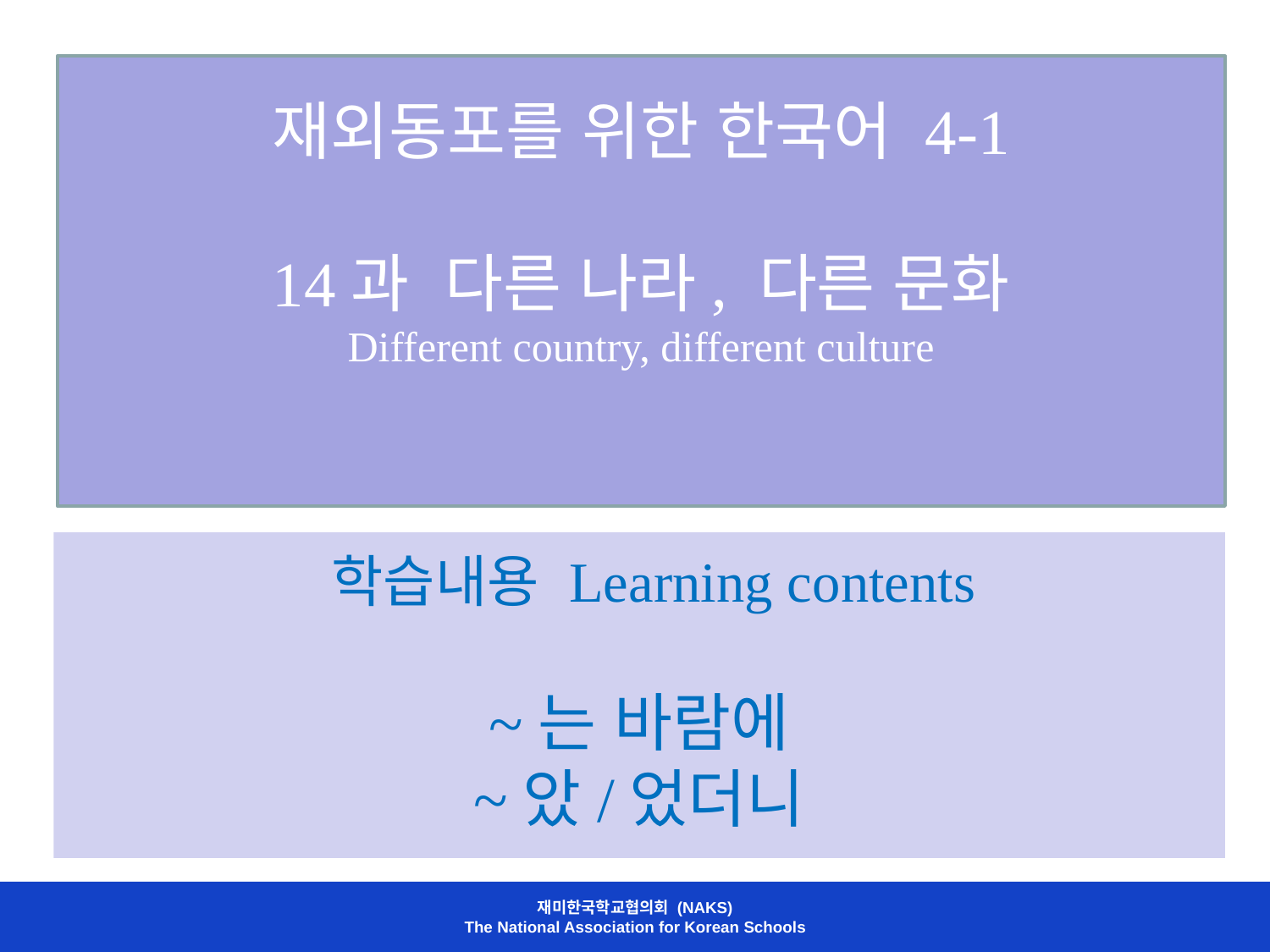

# 재외동포를 위한 한국어 4-1 14과  다른 나라, 다른 문화 Different country, different culture
 학습내용 Learning contents

~는 바람에
~았/었더니

재미한국학교협의회 (NAKS)
The National Association for Korean Schools